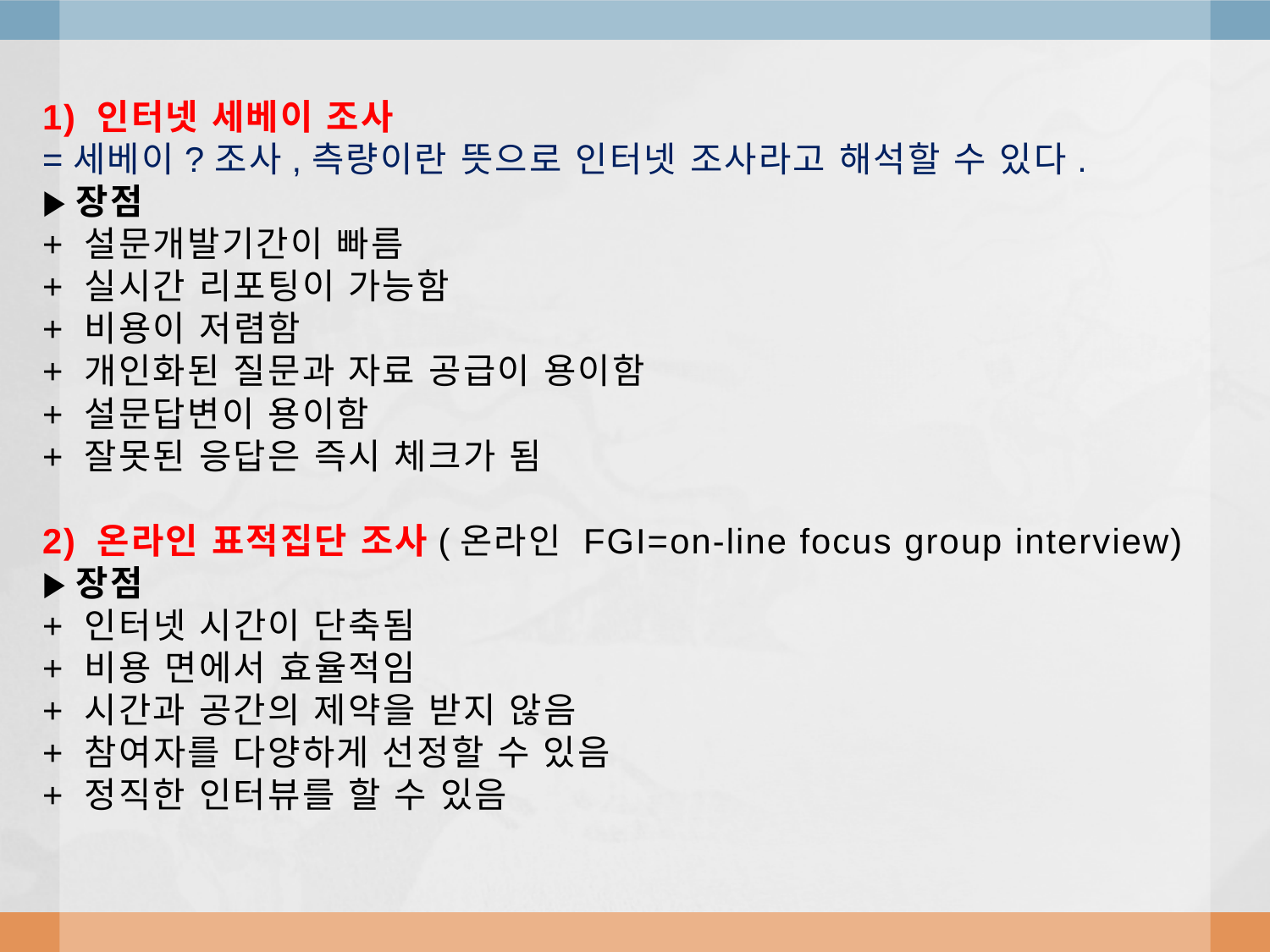

# 1) 인터넷 세베이 조사 =세베이?조사,측량이란 뜻으로 인터넷 조사라고 해석할 수 있다. ▶장점 + 설문개발기간이 빠름 + 실시간 리포팅이 가능함 + 비용이 저렴함 + 개인화된 질문과 자료 공급이 용이함 + 설문답변이 용이함 + 잘못된 응답은 즉시 체크가 됨 2) 온라인 표적집단 조사(온라인 FGI=on-line focus group interview) ▶장점 + 인터넷 시간이 단축됨 + 비용 면에서 효율적임 + 시간과 공간의 제약을 받지 않음 + 참여자를 다양하게 선정할 수 있음 + 정직한 인터뷰를 할 수 있음